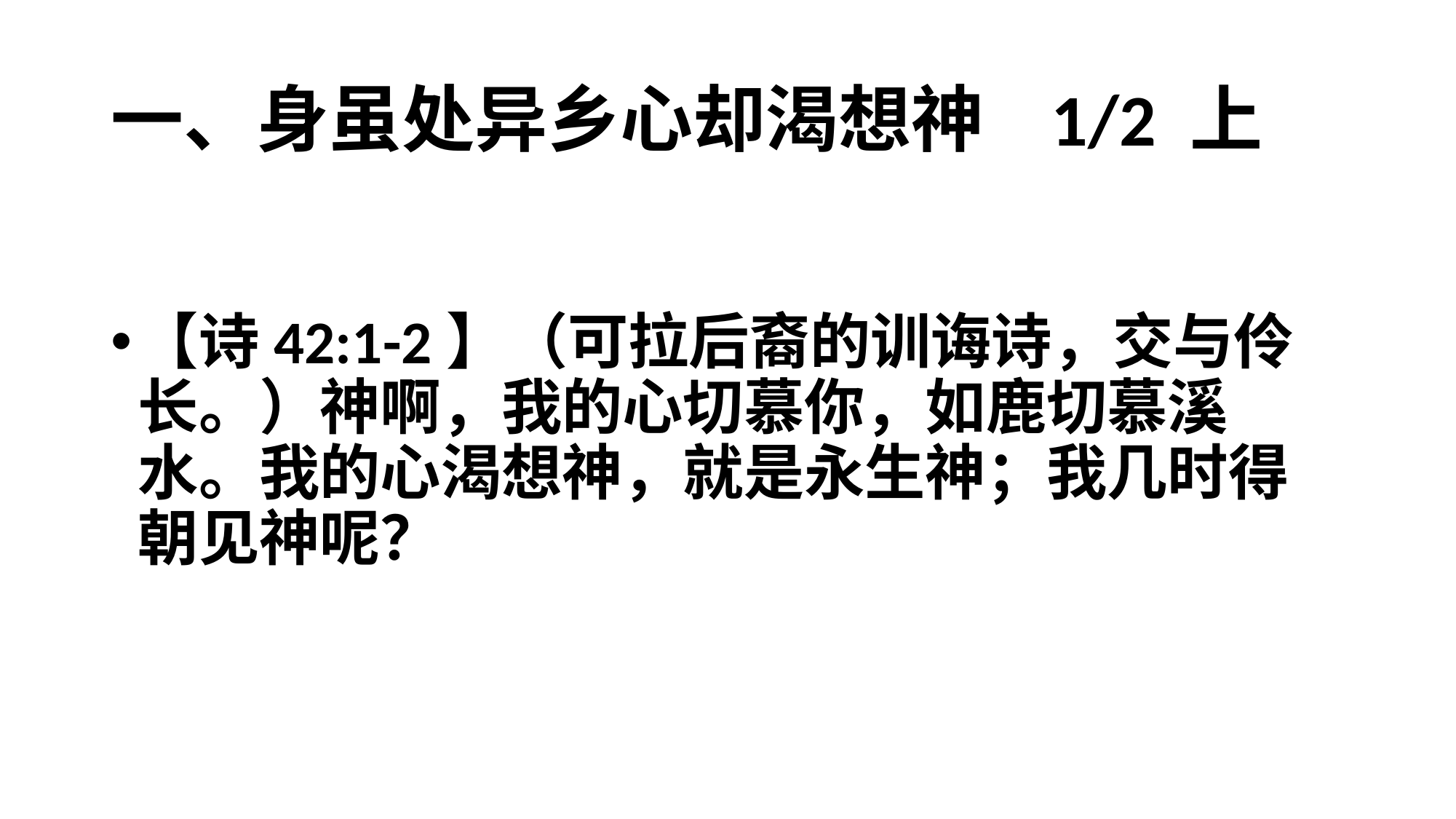

# 一、身虽处异乡心却渴想神   1/2 上

【诗42:1-2】（可拉后裔的训诲诗，交与伶长。）神啊，我的心切慕你，如鹿切慕溪水。我的心渴想神，就是永生神；我几时得朝见神呢？